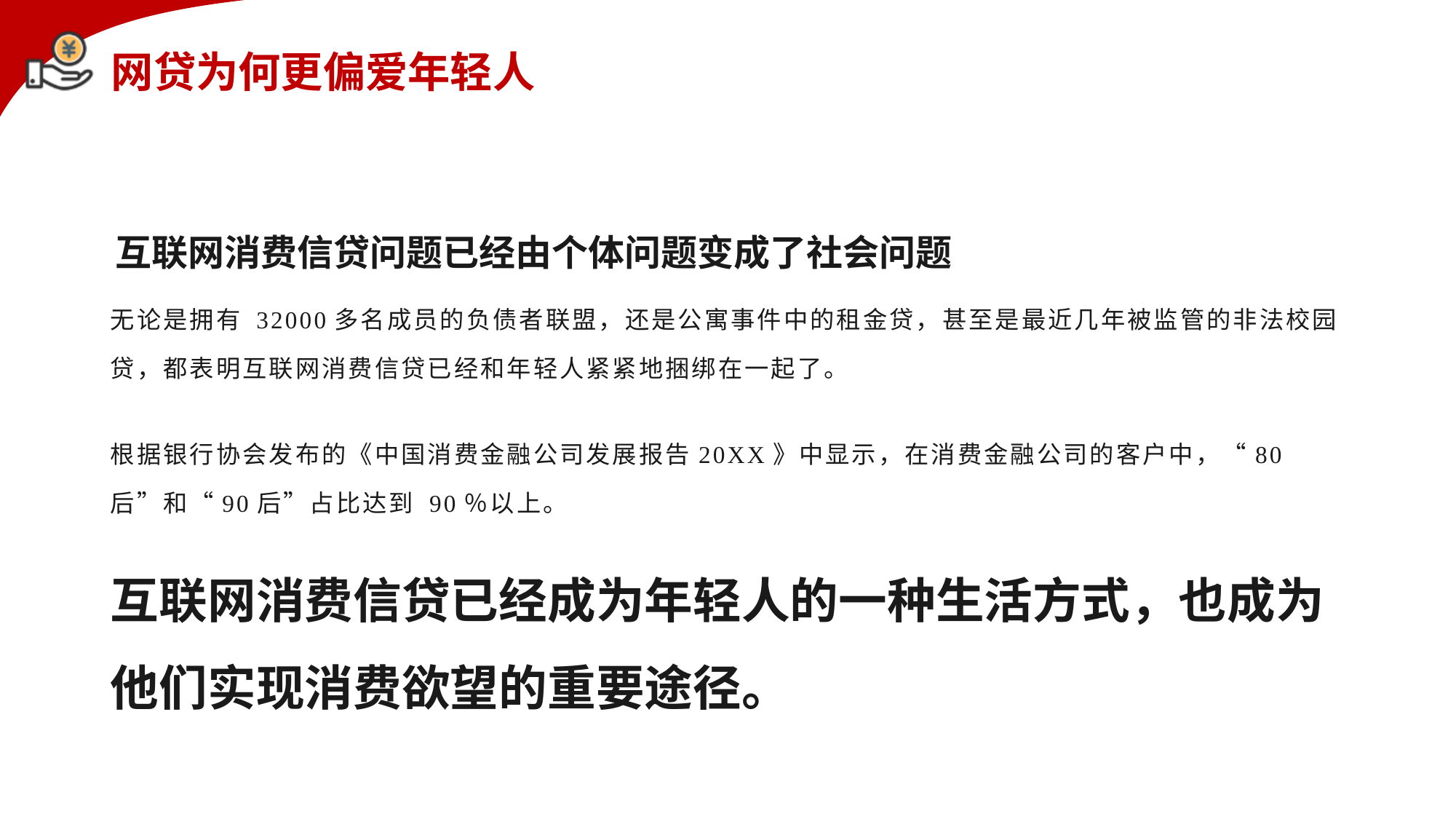

网贷为何更偏爱年轻人
互联网消费信贷问题已经由个体问题变成了社会问题
无论是拥有 32000多名成员的负债者联盟，还是公寓事件中的租金贷，甚至是最近几年被监管的非法校园贷，都表明互联网消费信贷已经和年轻人紧紧地捆绑在一起了。
根据银行协会发布的《中国消费金融公司发展报告20XX》中显示，在消费金融公司的客户中，“80后”和“90后”占比达到 90％以上。
互联网消费信贷已经成为年轻人的一种生活方式，也成为他们实现消费欲望的重要途径。